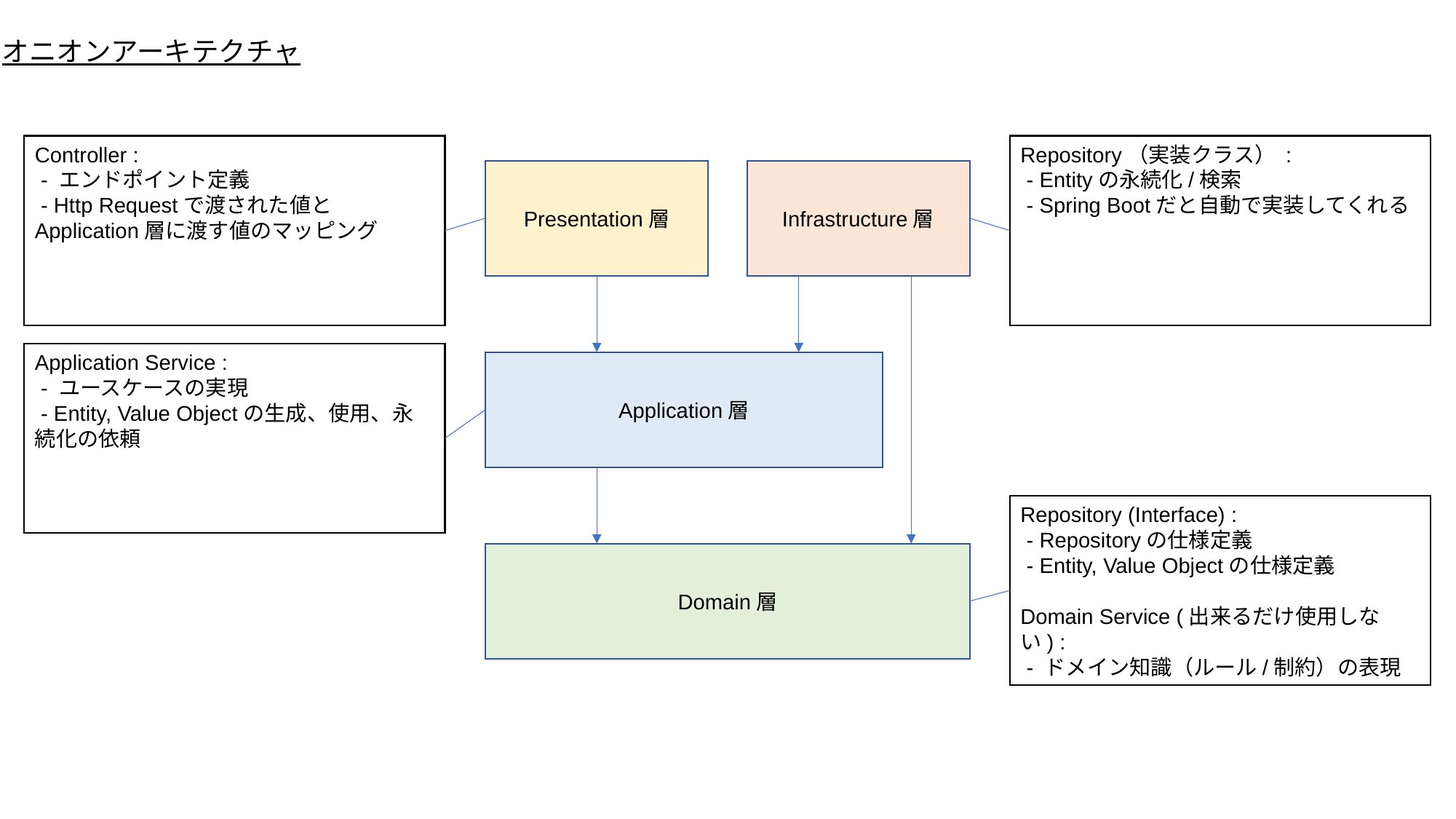

オニオンアーキテクチャ
Controller :
 - エンドポイント定義
 - Http Requestで渡された値とApplication層に渡す値のマッピング
Repository（実装クラス） :
 - Entityの永続化/検索
 - Spring Bootだと自動で実装してくれる

Presentation層
Infrastructure層
Application層
Domain層
Application Service :
 - ユースケースの実現
 - Entity, Value Objectの生成、使用、永続化の依頼
Repository (Interface) :
 - Repositoryの仕様定義
 - Entity, Value Objectの仕様定義

Domain Service (出来るだけ使用しない) :
 - ドメイン知識（ルール/制約）の表現